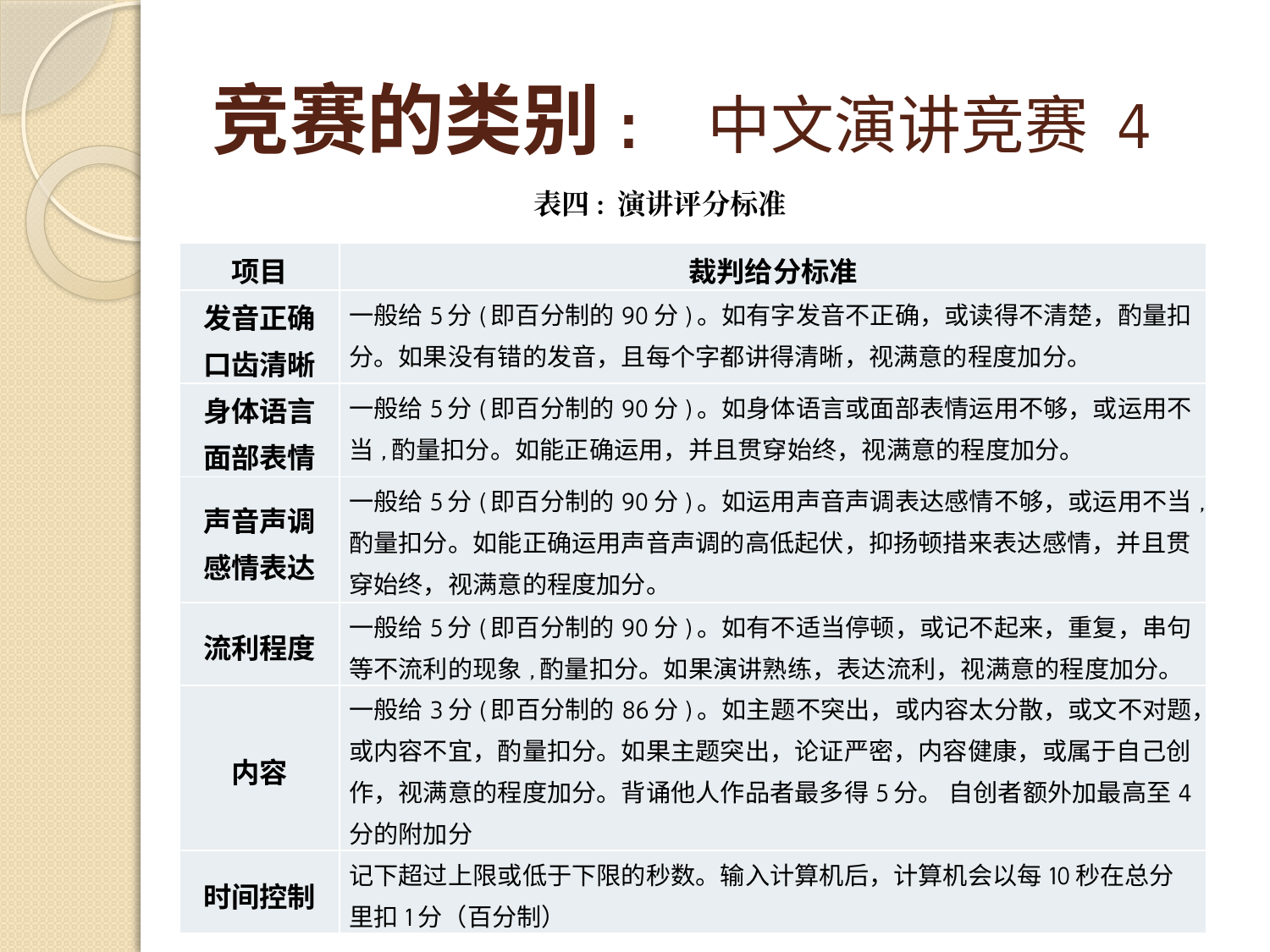

# 竞赛的类别:  中文演讲竞赛 4
表四: 演讲评分标准
| 项目 | 裁判给分标准 |
| --- | --- |
| 发音正确 口齿清晰 | 一般给5分(即百分制的90分)。如有字发音不正确，或读得不清楚，酌量扣分。如果没有错的发音，且每个字都讲得清晰，视满意的程度加分。 |
| 身体语言 面部表情 | 一般给5分(即百分制的90分)。如身体语言或面部表情运用不够，或运用不当,酌量扣分。如能正确运用，并且贯穿始终，视满意的程度加分。 |
| 声音声调 感情表达 | 一般给5分(即百分制的90分)。如运用声音声调表达感情不够，或运用不当,酌量扣分。如能正确运用声音声调的高低起伏，抑扬顿措来表达感情，并且贯穿始终，视满意的程度加分。 |
| 流利程度 | 一般给5分(即百分制的90分)。如有不适当停顿，或记不起来，重复，串句等不流利的现象,酌量扣分。如果演讲熟练，表达流利，视满意的程度加分。 |
| 内容 | 一般给3分(即百分制的86分)。如主题不突出，或内容太分散，或文不对题，或内容不宜，酌量扣分。如果主题突出，论证严密，内容健康，或属于自己创作，视满意的程度加分。背诵他人作品者最多得5分。 自创者额外加最高至4分的附加分 |
| 时间控制 | 记下超过上限或低于下限的秒数。输入计算机后，计算机会以每10秒在总分里扣1分（百分制） |